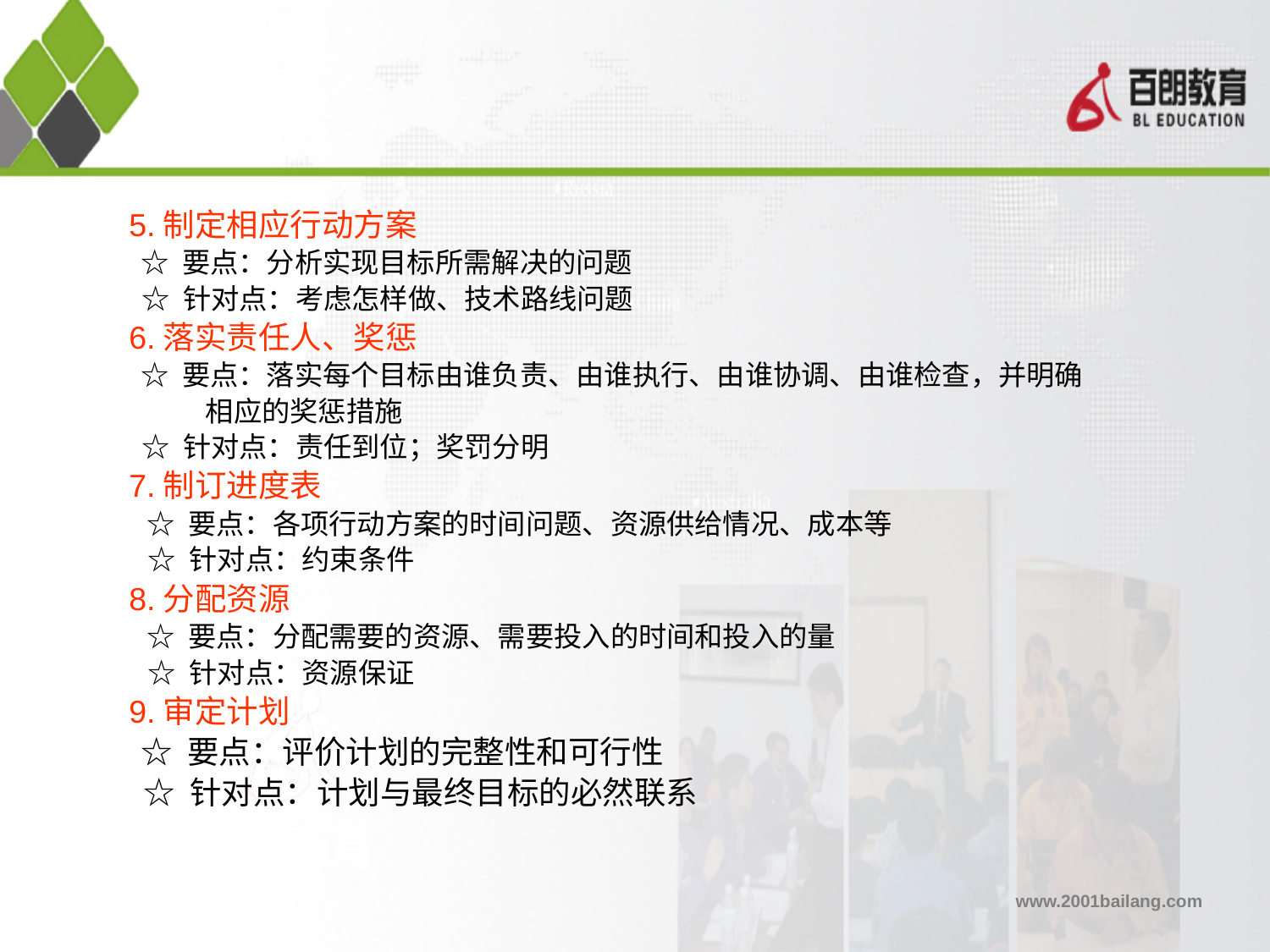

5.制定相应行动方案
  ☆ 要点：分析实现目标所需解决的问题
  ☆ 针对点：考虑怎样做、技术路线问题
6.落实责任人、奖惩
  ☆ 要点：落实每个目标由谁负责、由谁执行、由谁协调、由谁检查，并明确
           相应的奖惩措施
  ☆ 针对点：责任到位；奖罚分明
7.制订进度表
   ☆ 要点：各项行动方案的时间问题、资源供给情况、成本等
   ☆ 针对点：约束条件
8.分配资源
   ☆ 要点：分配需要的资源、需要投入的时间和投入的量
   ☆ 针对点：资源保证
9.审定计划
  ☆ 要点：评价计划的完整性和可行性
  ☆ 针对点：计划与最终目标的必然联系